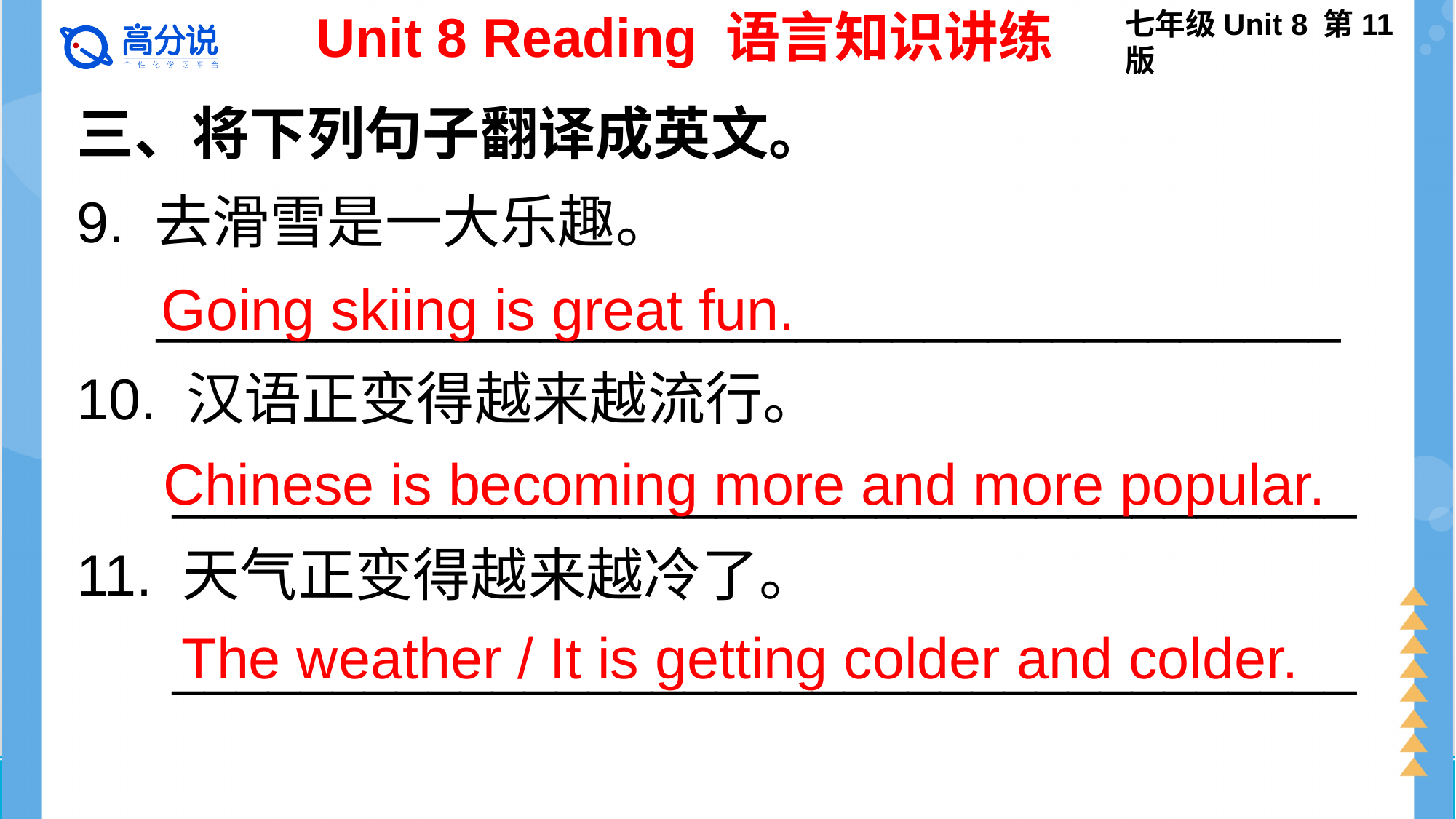

七年级Unit 8 第11版
Unit 8 Reading 语言知识讲练
三、将下列句子翻译成英文。
9. 去滑雪是一大乐趣。
     _____________________________________
10. 汉语正变得越来越流行。
      _____________________________________
11. 天气正变得越来越冷了。
      _____________________________________
 Going skiing is great fun.
Chinese is becoming more and more popular.
The weather / It is getting colder and colder.